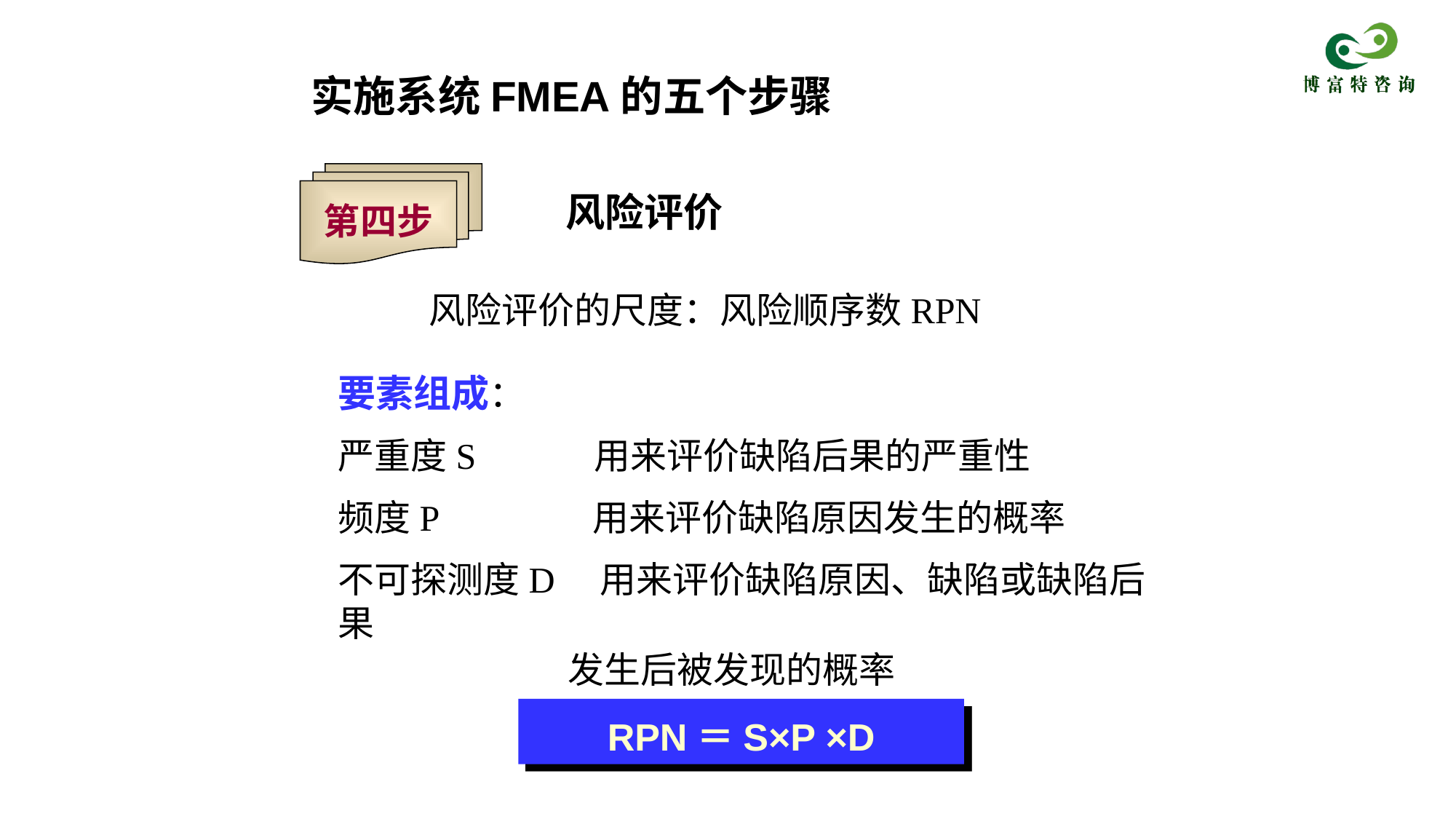

实施系统FMEA的五个步骤
第四步
风险评价
风险评价的尺度：风险顺序数RPN
要素组成：
严重度S            用来评价缺陷后果的严重性
频度P                用来评价缺陷原因发生的概率
不可探测度D    用来评价缺陷原因、缺陷或缺陷后果
                           发生后被发现的概率
RPN＝S×P ×D